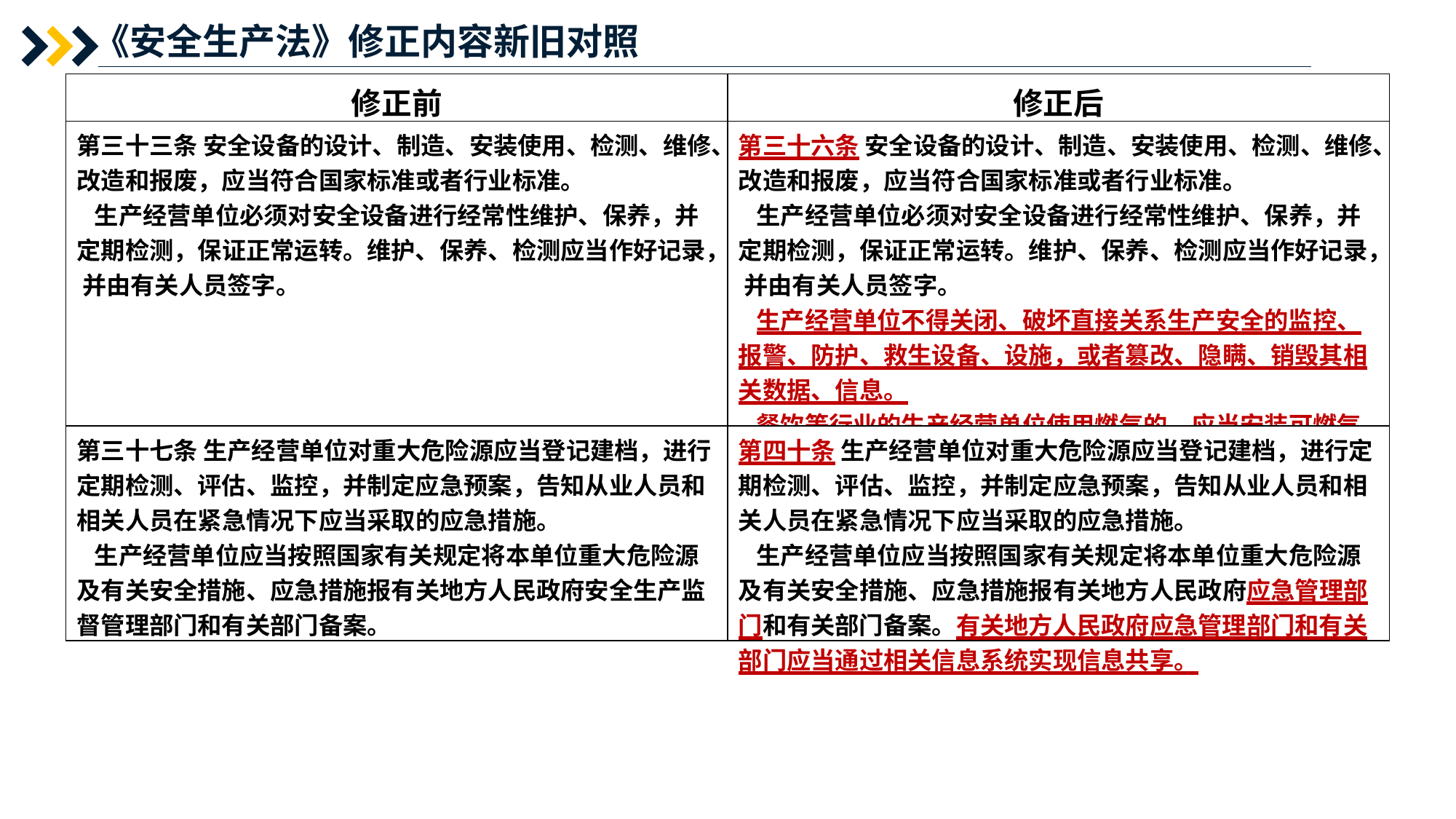

《安全生产法》修正内容新旧对照

| 修正前 | 修正后 |
| --- | --- |
| 第三十三条 安全设备的设计、制造、安装使用、检测、维修、改造和报废，应当符合国家标准或者行业标准。 生产经营单位必须对安全设备进行经常性维护、保养，并定期检测，保证正常运转。维护、保养、检测应当作好记录， 并由有关人员签字。 | 第三十六条 安全设备的设计、制造、安装使用、检测、维修、改造和报废，应当符合国家标准或者行业标准。 生产经营单位必须对安全设备进行经常性维护、保养，并定期检测，保证正常运转。维护、保养、检测应当作好记录， 并由有关人员签字。 生产经营单位不得关闭、破坏直接关系生产安全的监控、 报警、防护、救生设备、设施，或者篡改、隐瞒、销毁其相关数据、信息。 餐饮等行业的生产经营单位使用燃气的，应当安装可燃气体报警装置，并保障其正常使用。 |
| 第三十七条 生产经营单位对重大危险源应当登记建档，进行定期检测、评估、监控，并制定应急预案，告知从业人员和相关人员在紧急情况下应当采取的应急措施。 生产经营单位应当按照国家有关规定将本单位重大危险源及有关安全措施、应急措施报有关地方人民政府安全生产监督管理部门和有关部门备案。 | 第四十条 生产经营单位对重大危险源应当登记建档，进行定期检测、评估、监控，并制定应急预案，告知从业人员和相关人员在紧急情况下应当采取的应急措施。 生产经营单位应当按照国家有关规定将本单位重大危险源及有关安全措施、应急措施报有关地方人民政府应急管理部门和有关部门备案。有关地方人民政府应急管理部门和有关部门应当通过相关信息系统实现信息共享。 |